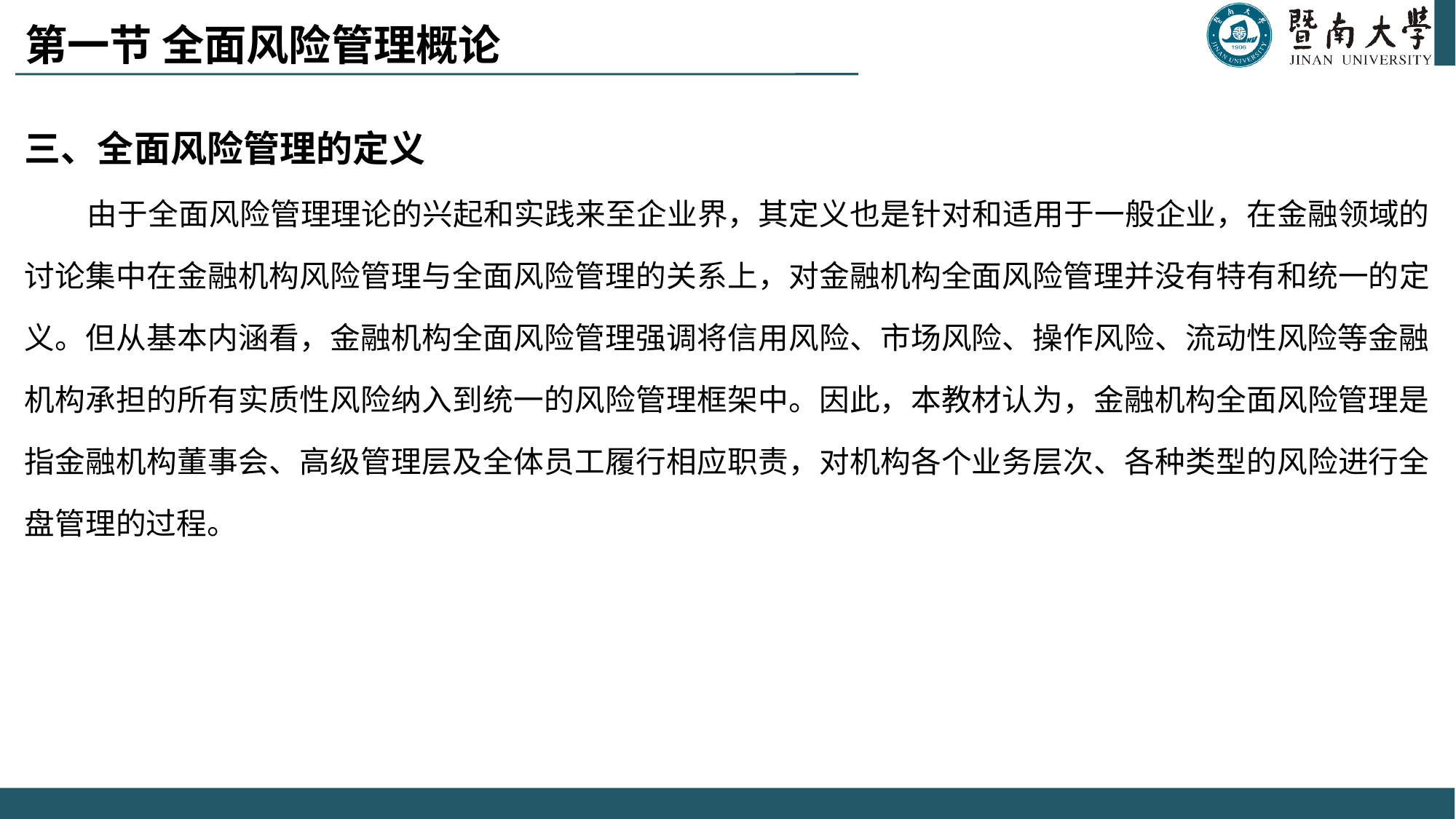

# 第一节 全面风险管理概论
三、全面风险管理的定义
        由于全面风险管理理论的兴起和实践来至企业界，其定义也是针对和适用于一般企业，在金融领域的讨论集中在金融机构风险管理与全面风险管理的关系上，对金融机构全面风险管理并没有特有和统一的定义。但从基本内涵看，金融机构全面风险管理强调将信用风险、市场风险、操作风险、流动性风险等金融机构承担的所有实质性风险纳入到统一的风险管理框架中。因此，本教材认为，金融机构全面风险管理是指金融机构董事会、高级管理层及全体员工履行相应职责，对机构各个业务层次、各种类型的风险进行全盘管理的过程。